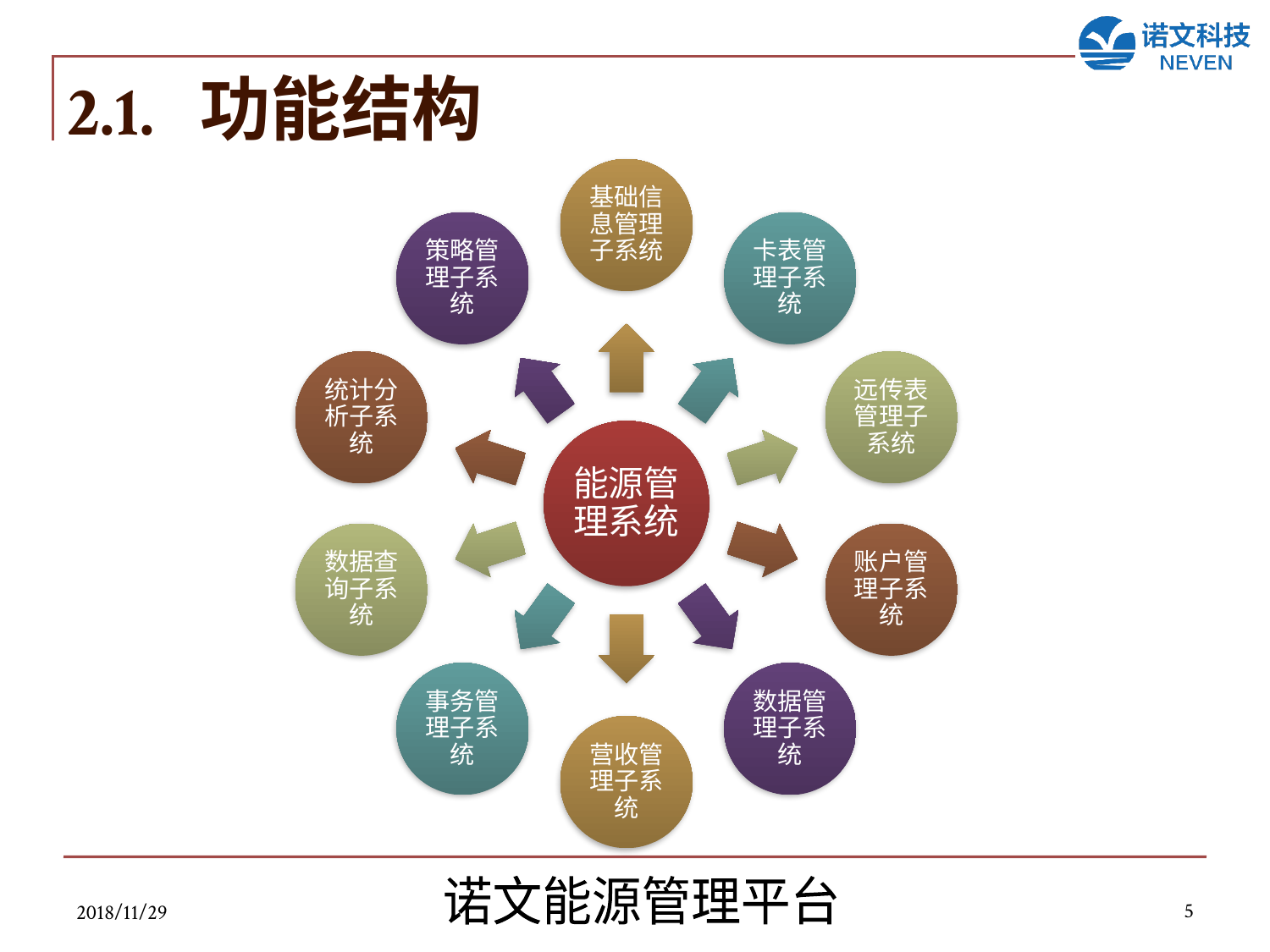

# 2.1.  功能结构
能源管理系统

基础信息管理子系统

卡表管理子系统

远传表管理子系统

账户管理子系统

数据管理子系统

营收管理子系统

事务管理子系统

数据查询子系统

统计分析子系统

策略管理子系统
2018/11/29
5